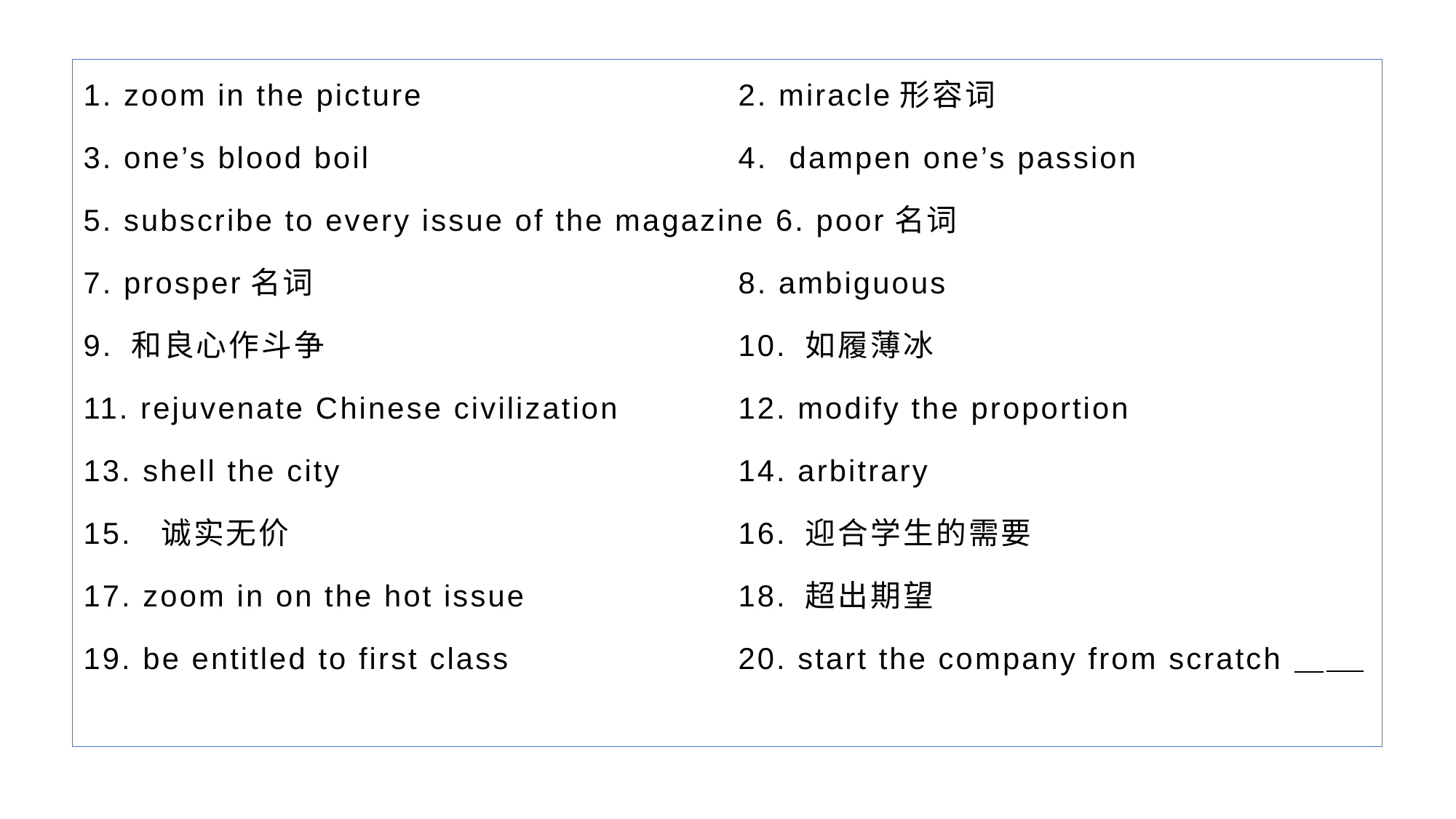

1. zoom in the picture			2. miracle形容词
3. one’s blood boil				4.  dampen one’s passion
5. subscribe to every issue of the magazine 6. poor名词
7. prosper名词				8. ambiguous
9. 和良心作斗争				10. 如履薄冰
11. rejuvenate Chinese civilization 	12. modify the proportion
13. shell the city 				14. arbitrary
15.  诚实无价					16. 迎合学生的需要
17. zoom in on the hot issue 		18. 超出期望
19. be entitled to first class 		20. start the company from scratch